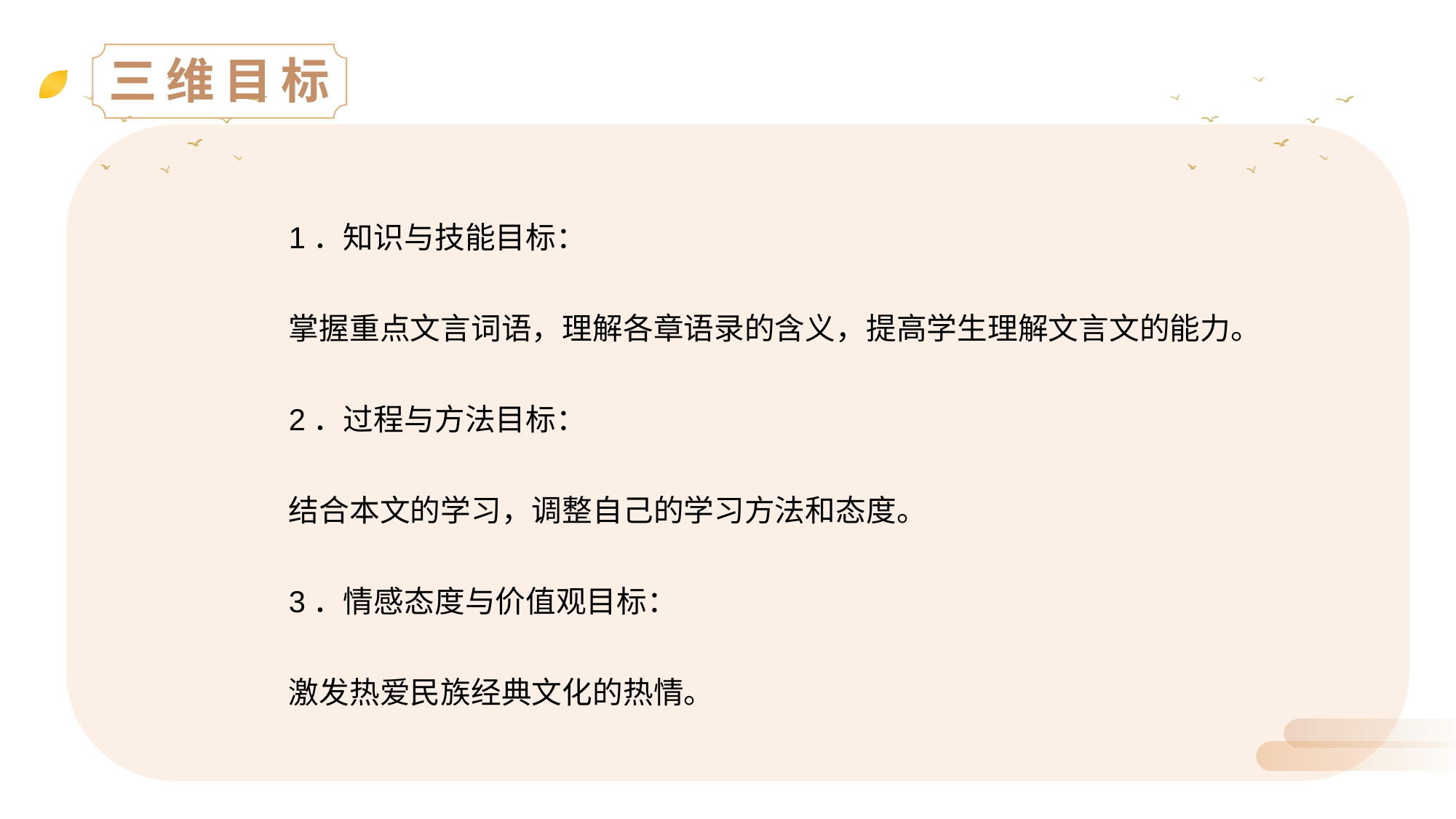

三维目标
1．知识与技能目标：
掌握重点文言词语，理解各章语录的含义，提高学生理解文言文的能力。
2．过程与方法目标：
结合本文的学习，调整自己的学习方法和态度。
3．情感态度与价值观目标：
激发热爱民族经典文化的热情。